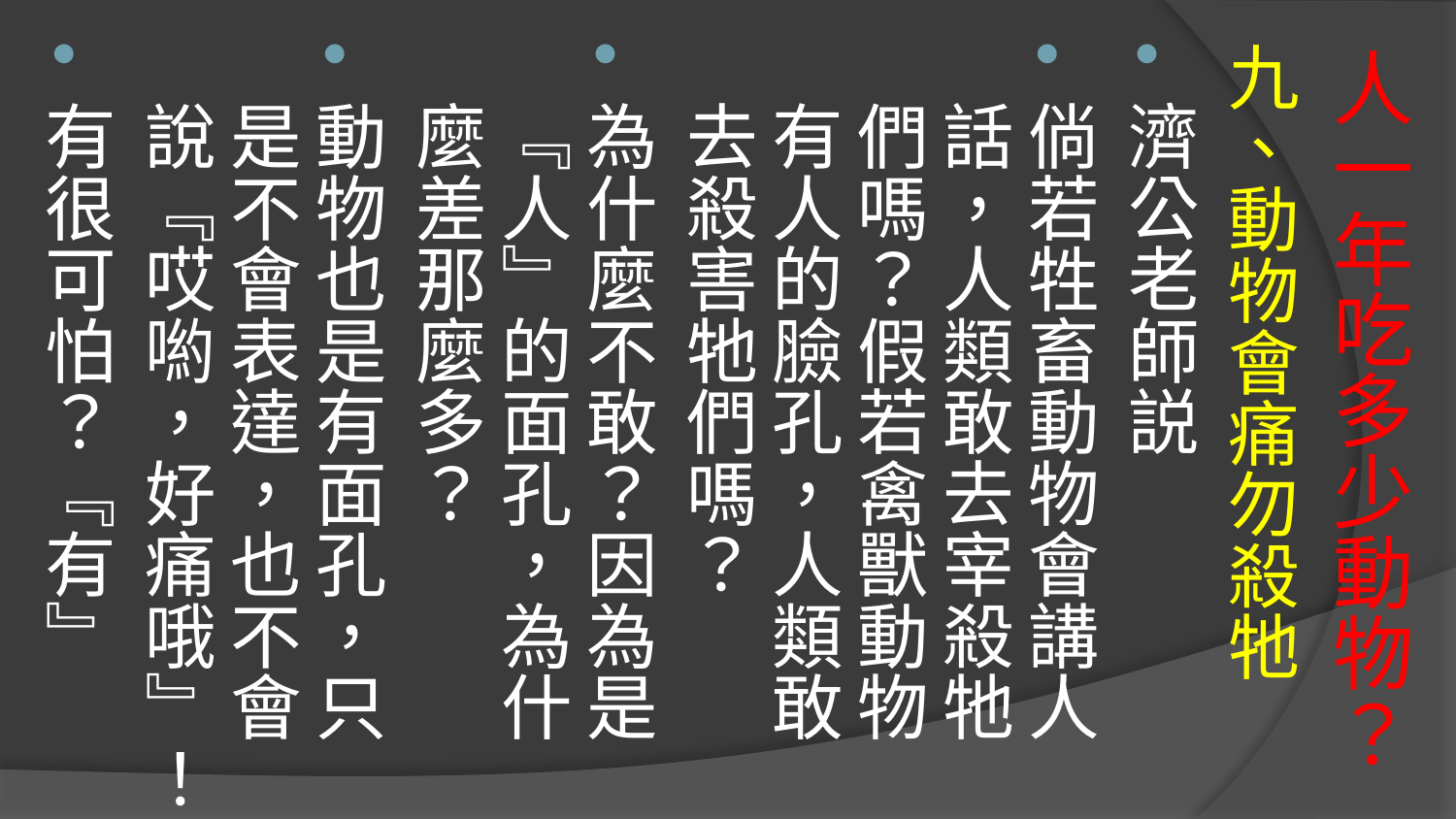

九、動物會痛勿殺牠
濟公老師説
倘若牲畜動物會講人話，人類敢去宰殺牠們嗎？假若禽獸動物有人的臉孔，人類敢去殺害牠們嗎？
為什麼不敢？因為是『人』的面孔，為什麼差那麼多？
動物也是有面孔，只是不會表達，也不會說『哎喲，好痛哦』！
有很可怕？『有』
# 人一年吃多少動物？